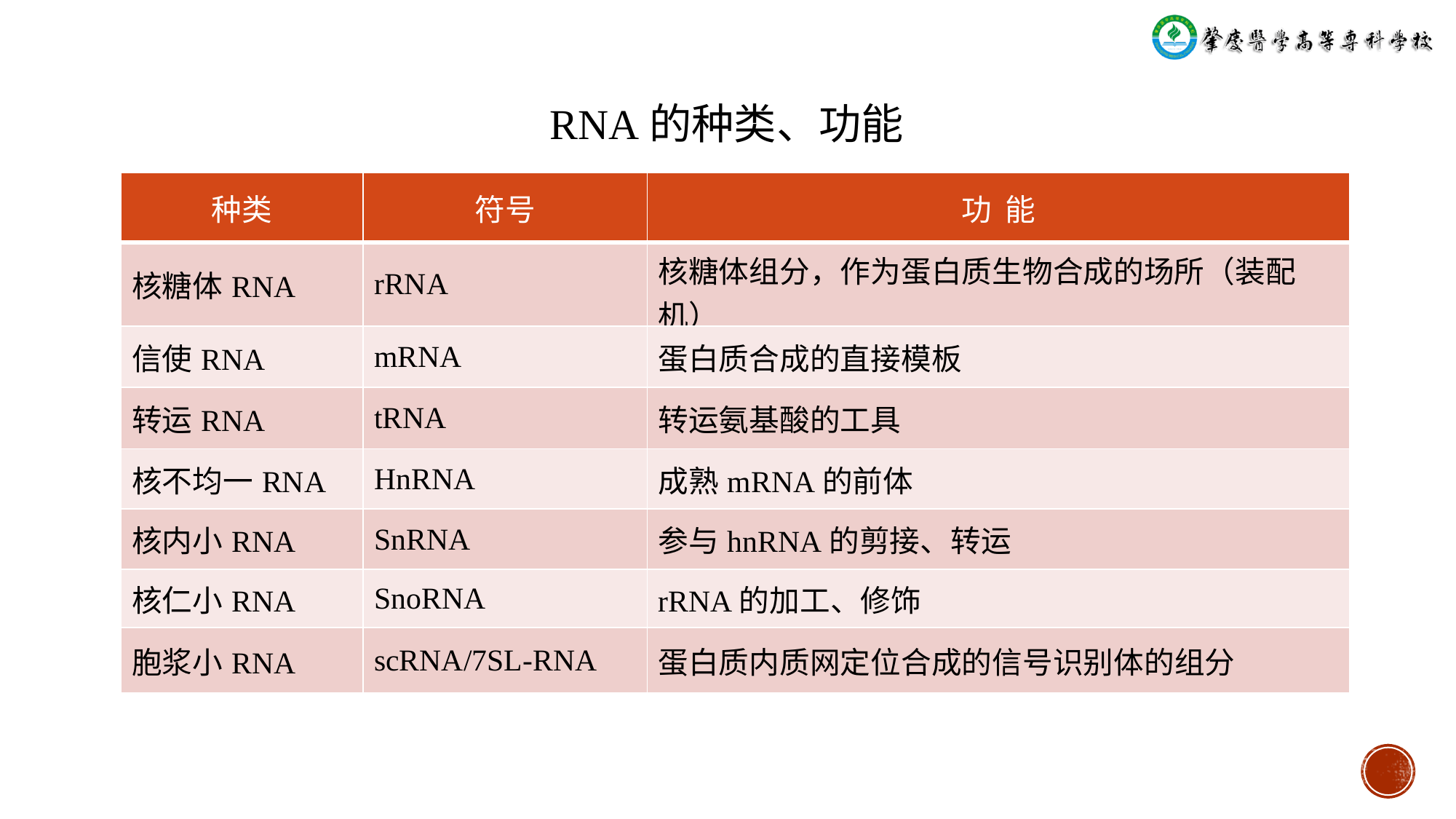

RNA的种类、功能
| 种类 | 符号 | 功 能 |
| --- | --- | --- |
| 核糖体RNA | rRNA | 核糖体组分，作为蛋白质生物合成的场所（装配机） |
| 信使RNA | mRNA | 蛋白质合成的直接模板 |
| 转运RNA | tRNA | 转运氨基酸的工具 |
| 核不均一RNA | HnRNA | 成熟mRNA的前体 |
| 核内小RNA | SnRNA | 参与hnRNA的剪接、转运 |
| 核仁小RNA | SnoRNA | rRNA的加工、修饰 |
| 胞浆小RNA | scRNA/7SL-RNA | 蛋白质内质网定位合成的信号识别体的组分 |